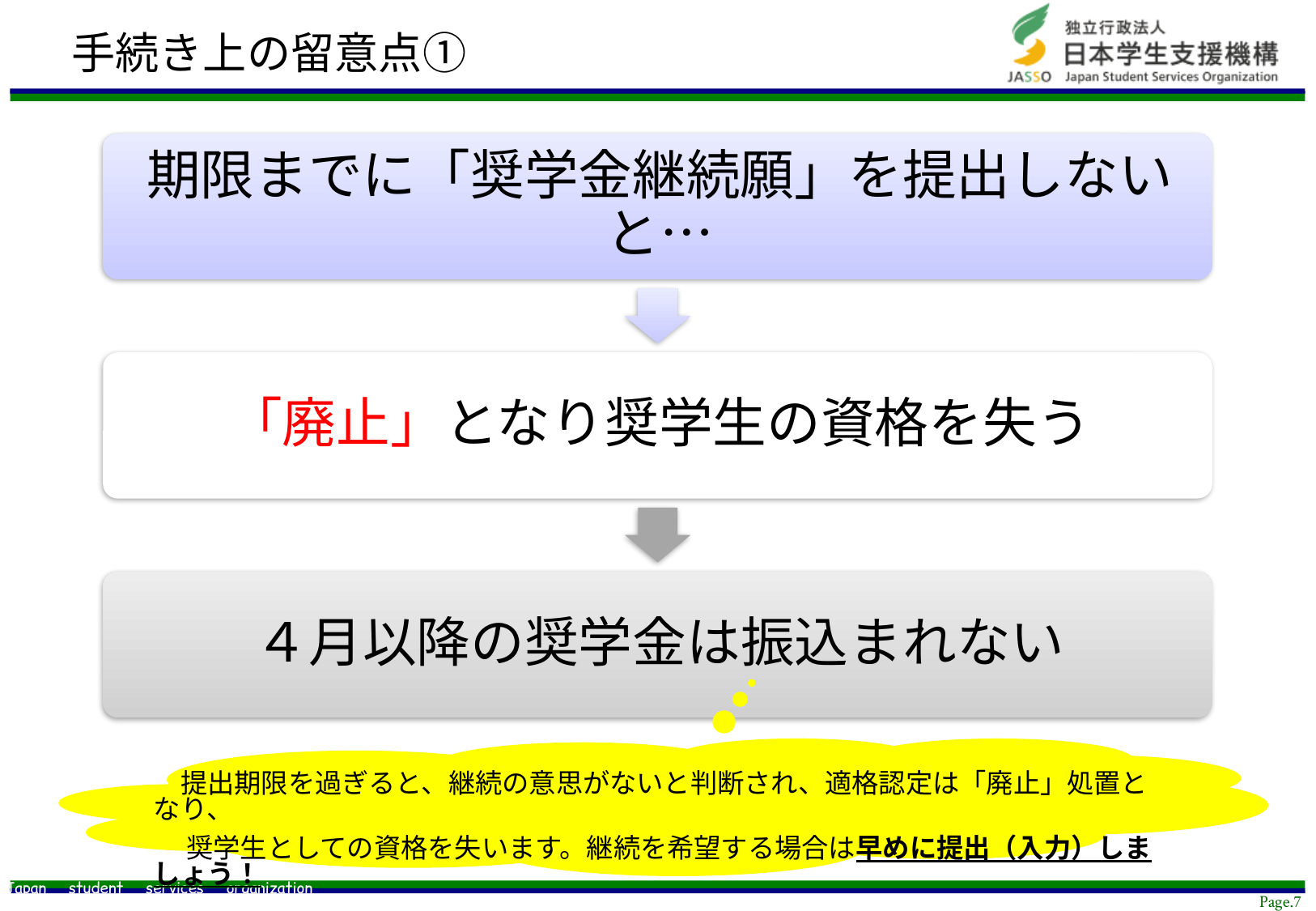

手続き上の留意点①
期限までに「奨学金継続願」を提出しないと…

「廃止」となり奨学生の資格を失う

４月以降の奨学金は振込まれない

　提出期限を過ぎると、継続の意思がないと判断され、適格認定は「廃止」処置となり、
　 奨学生としての資格を失います。継続を希望する場合は早めに提出（入力）しましょう！